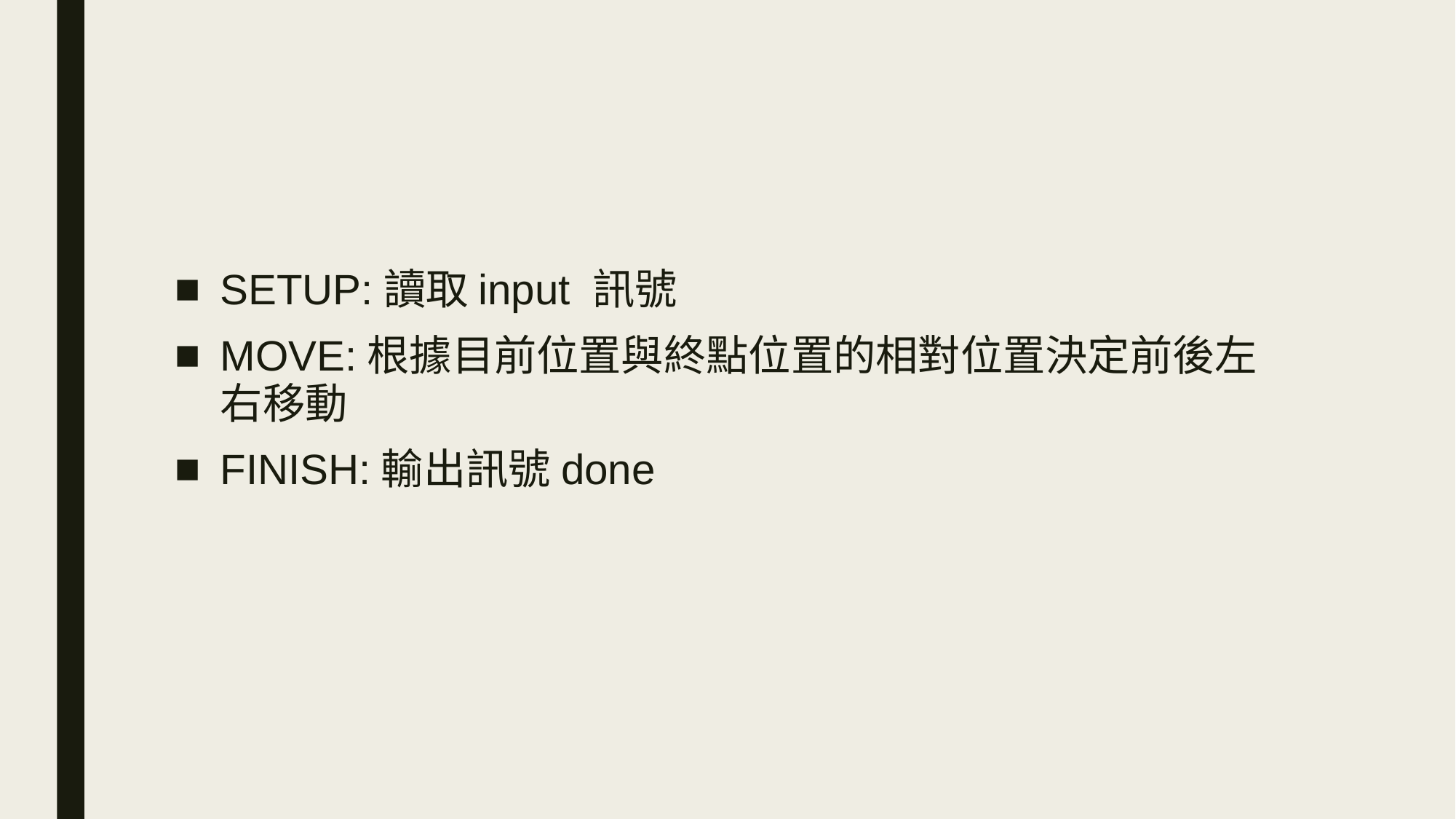

SETUP:讀取input 訊號
MOVE:根據目前位置與終點位置的相對位置決定前後左右移動
FINISH:輸出訊號done